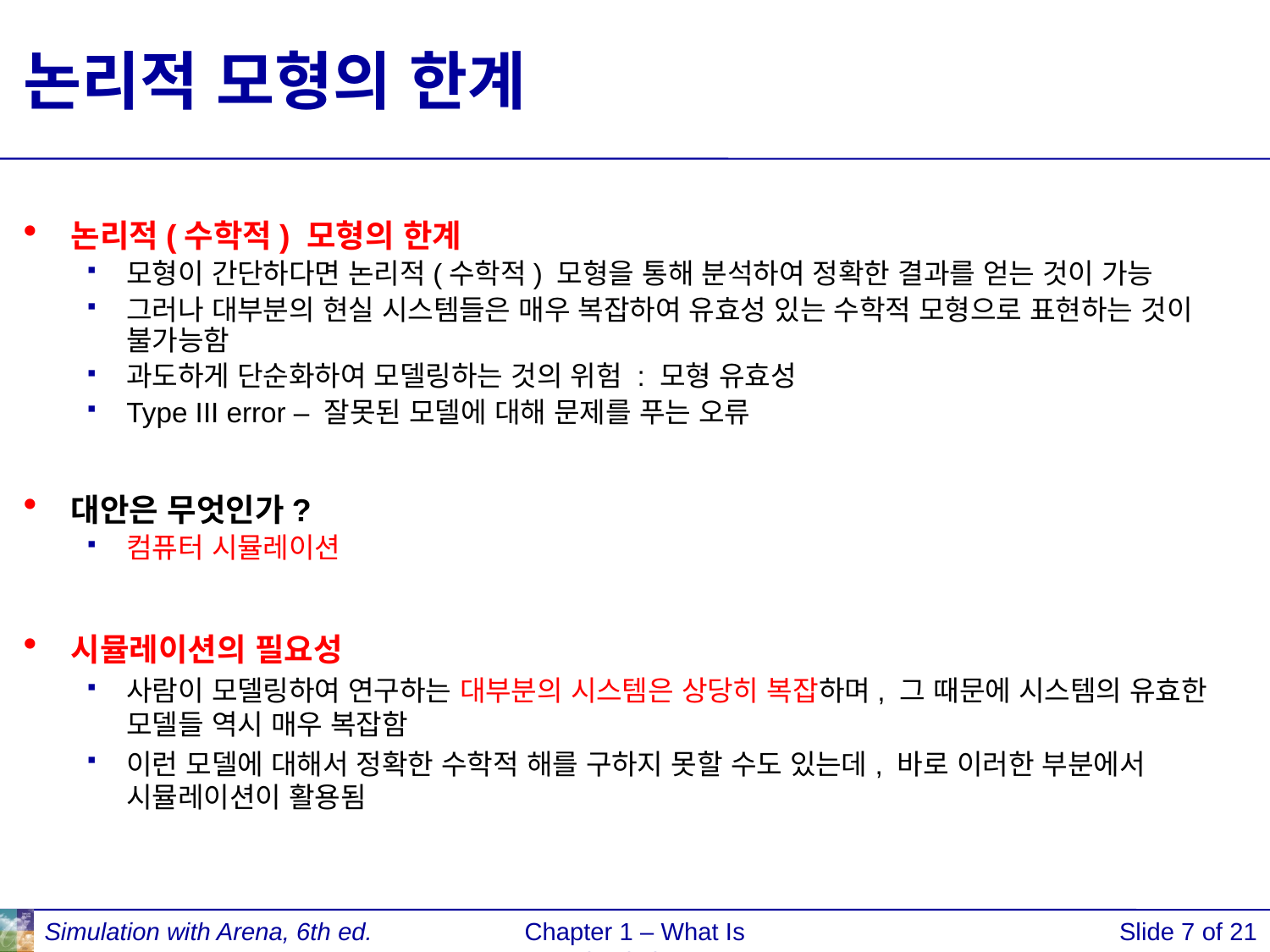

# 논리적 모형의 한계

논리적(수학적) 모형의 한계
모형이 간단하다면 논리적(수학적) 모형을 통해 분석하여 정확한 결과를 얻는 것이 가능
그러나 대부분의 현실 시스템들은 매우 복잡하여 유효성 있는 수학적 모형으로 표현하는 것이 불가능함
과도하게 단순화하여 모델링하는 것의 위험 : 모형 유효성
Type III error – 잘못된 모델에 대해 문제를 푸는 오류

대안은 무엇인가?
컴퓨터 시뮬레이션

시뮬레이션의 필요성
사람이 모델링하여 연구하는 대부분의 시스템은 상당히 복잡하며, 그 때문에 시스템의 유효한 모델들 역시 매우 복잡함
이런 모델에 대해서 정확한 수학적 해를 구하지 못할 수도 있는데, 바로 이러한 부분에서 시뮬레이션이 활용됨
Simulation with Arena, 6th ed.
Chapter 1 – What Is Simulation?
Slide 7 of 21